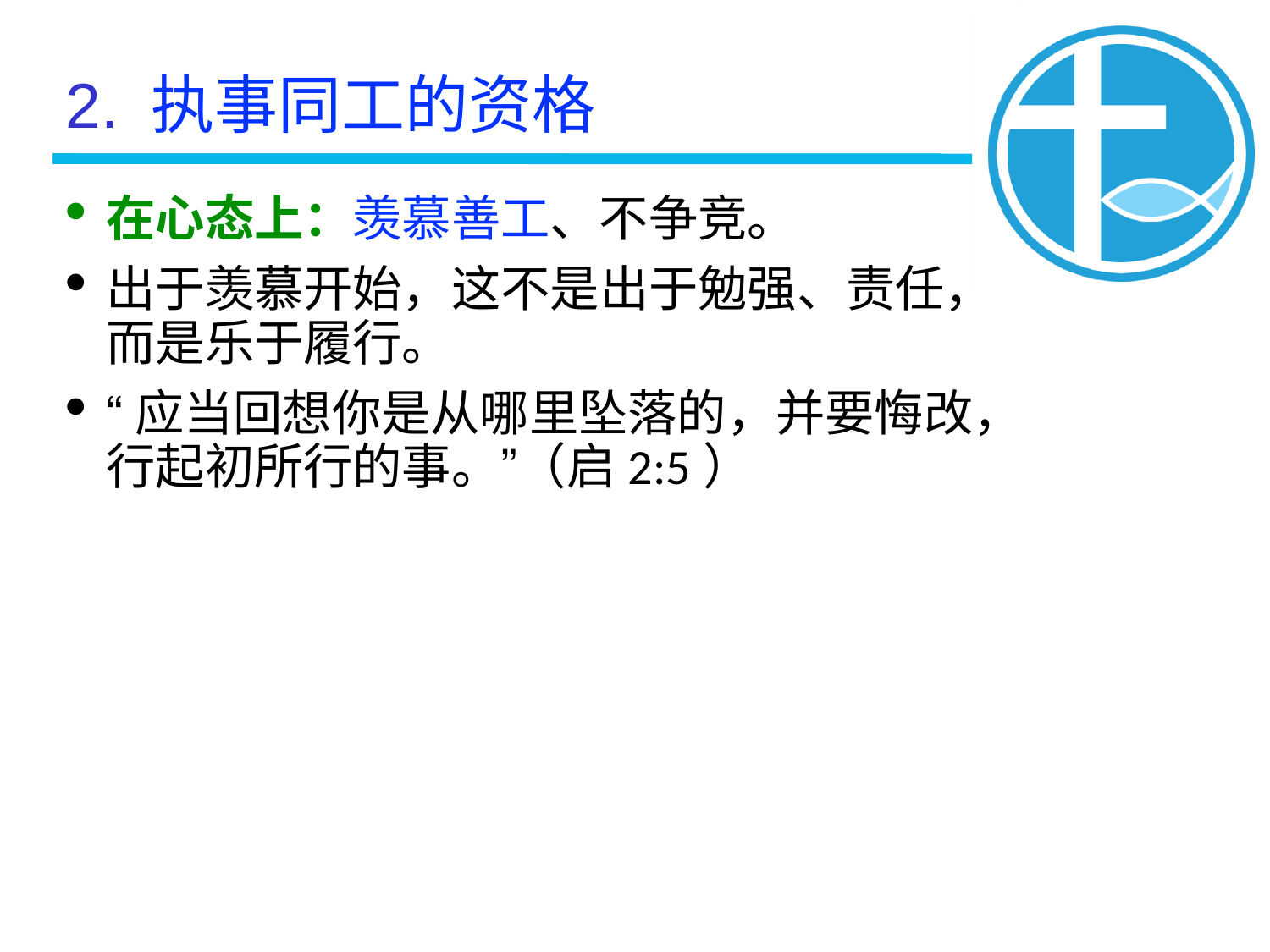

2. 执事同工的资格
在心态上：羡慕善工、不争竞。
出于羡慕开始，这不是出于勉强、责任，而是乐于履行。
“应当回想你是从哪里坠落的，并要悔改，行起初所行的事。”（启2:5）